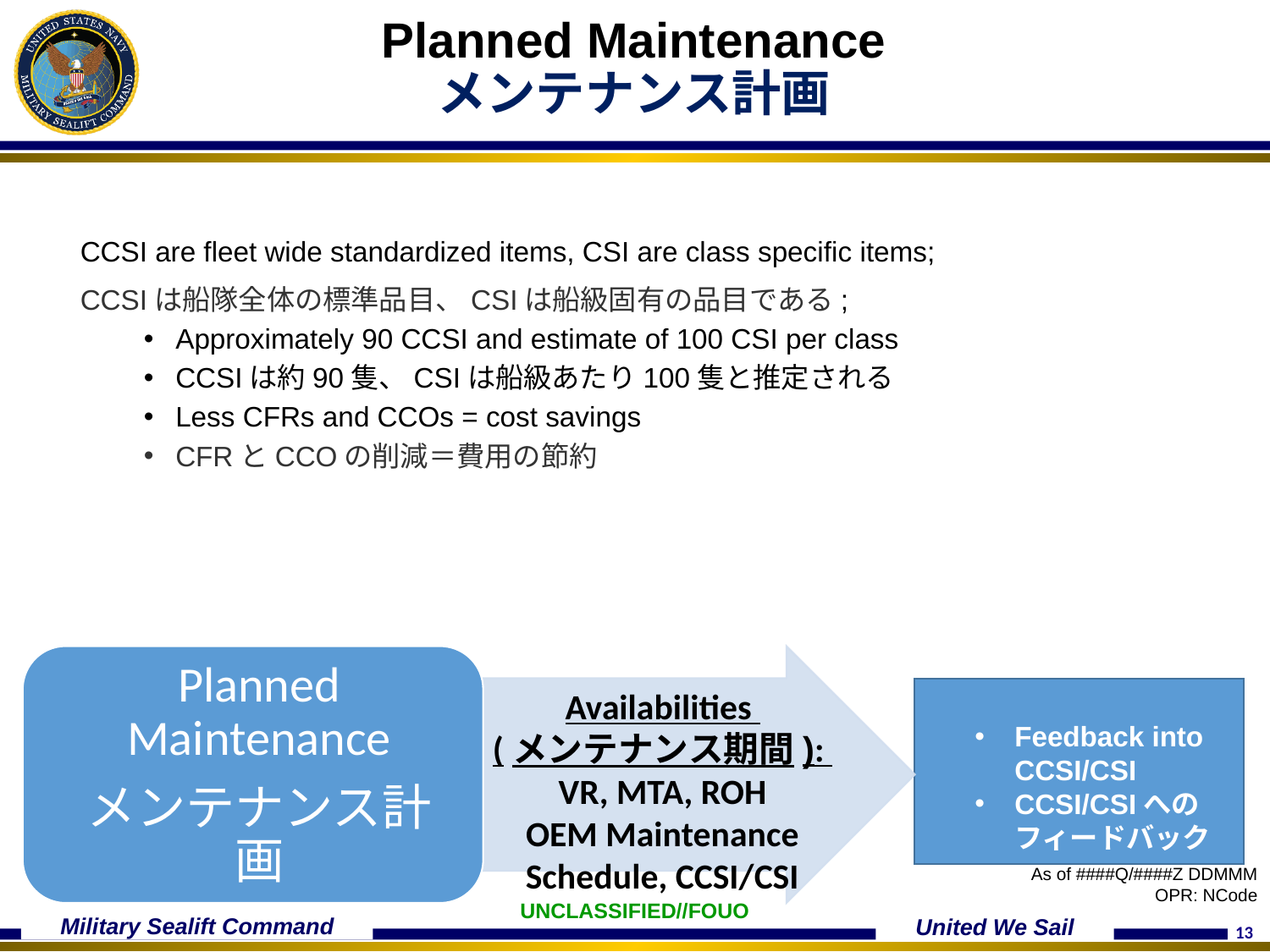

# Planned Maintenance メンテナンス計画

CCSI are fleet wide standardized items, CSI are class specific items;
CCSIは船隊全体の標準品目、CSIは船級固有の品目である;
Approximately 90 CCSI and estimate of 100 CSI per class
CCSIは約90隻、CSIは船級あたり100隻と推定される
Less CFRs and CCOs = cost savings
CFRとCCOの削減＝費用の節約

Planned Maintenance
メンテナンス計画
Availabilities
(メンテナンス期間):
VR, MTA, ROH
OEM Maintenance Schedule, CCSI/CSI

Feedback into CCSI/CSI
CCSI/CSIへのフィードバック